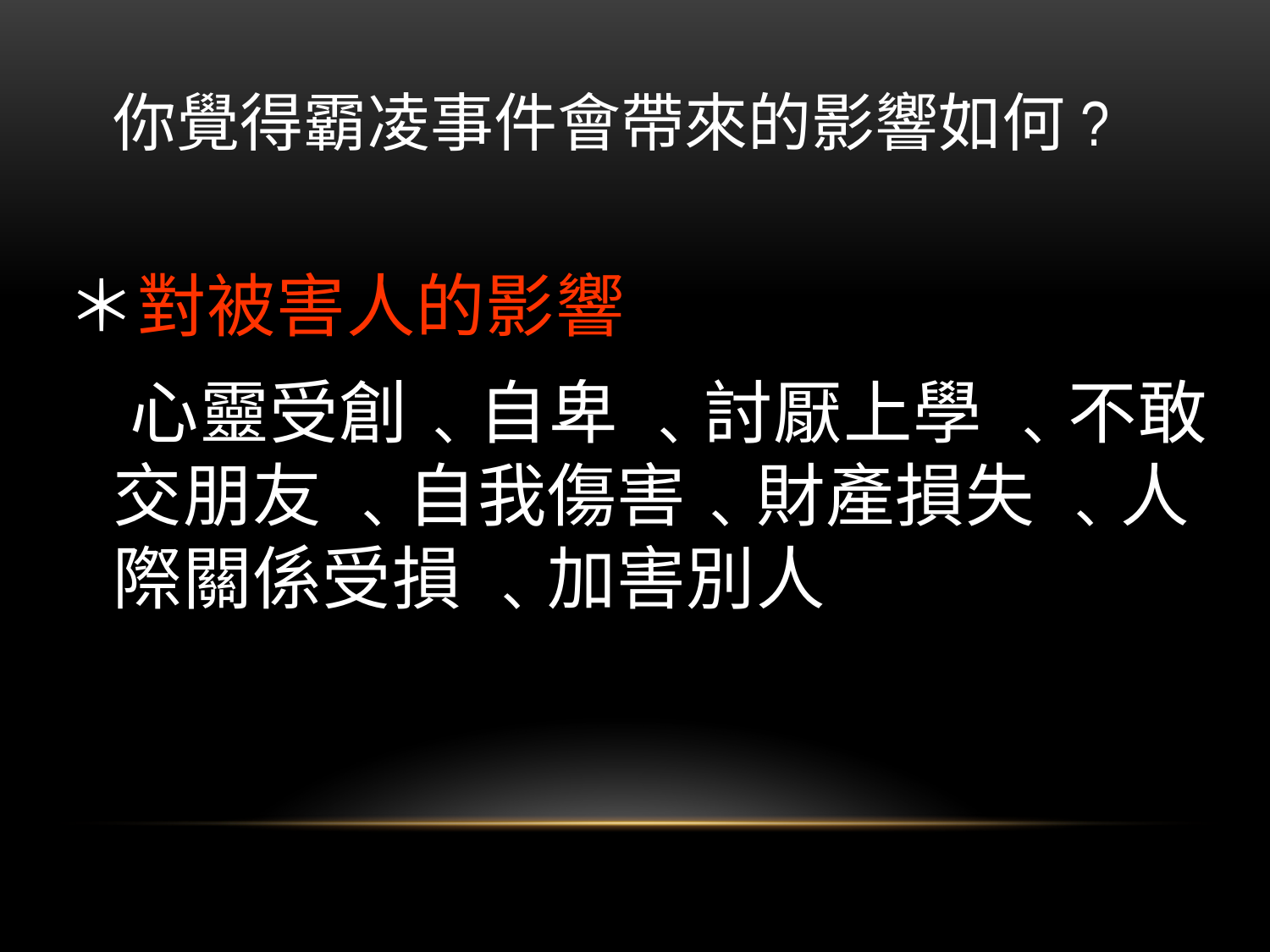

你覺得霸凌事件會帶來的影響如何?
＊對被害人的影響
   心靈受創﹑自卑 ﹑討厭上學 ﹑不敢交朋友 ﹑自我傷害﹑財產損失 ﹑人際關係受損 ﹑加害別人